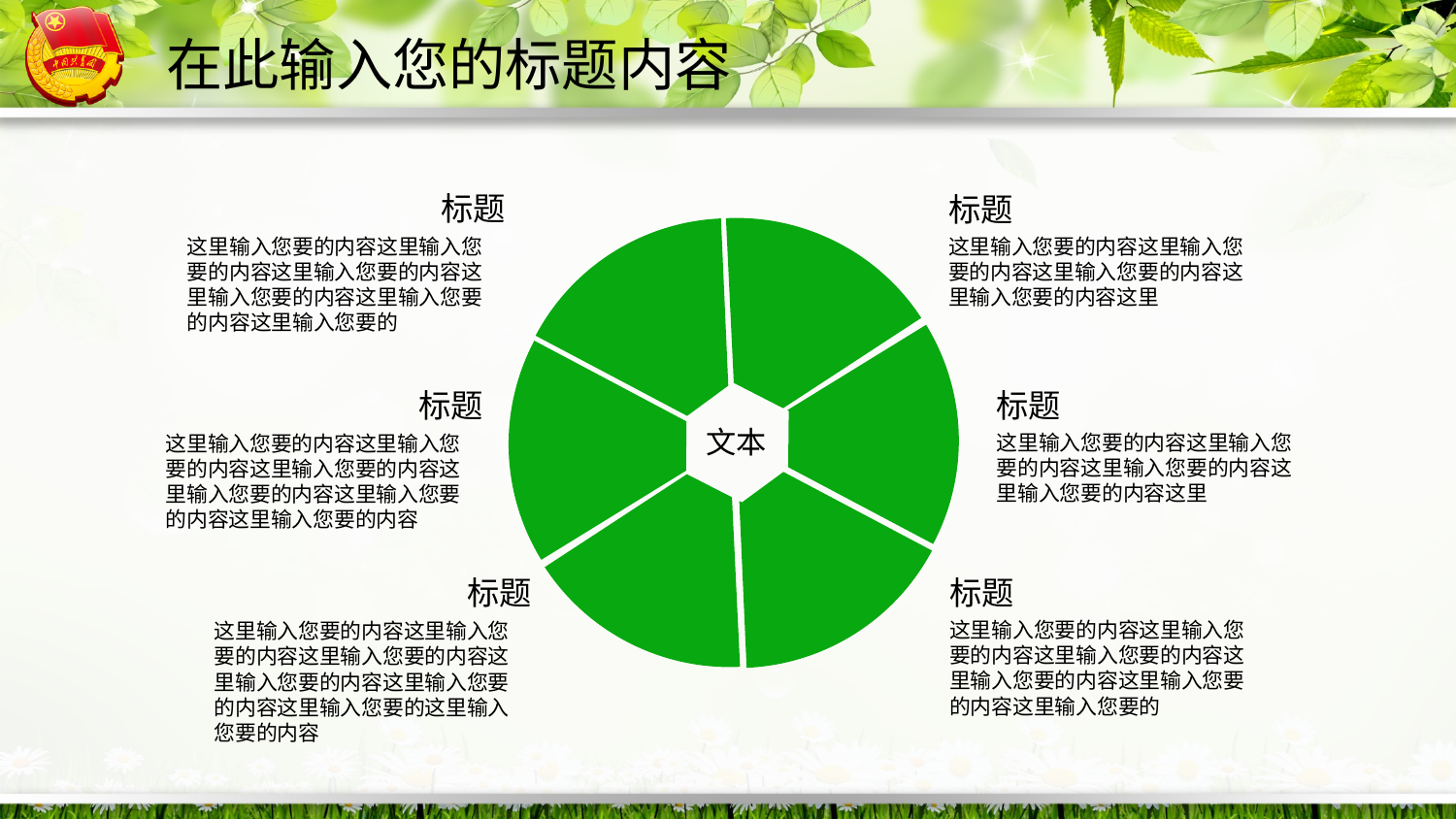

在此输入您的标题内容
标题
这里输入您要的内容这里输入您要的内容这里输入您要的内容这里输入您要的内容这里输入您要的内容这里输入您要的
标题
这里输入您要的内容这里输入您要的内容这里输入您要的内容这里输入您要的内容这里

标题
这里输入您要的内容这里输入您要的内容这里输入您要的内容这里输入您要的内容这里输入您要的内容这里输入您要的内容
标题
这里输入您要的内容这里输入您要的内容这里输入您要的内容这里输入您要的内容这里
文本
标题
这里输入您要的内容这里输入您要的内容这里输入您要的内容这里输入您要的内容这里输入您要的内容这里输入您要的
标题
这里输入您要的内容这里输入您要的内容这里输入您要的内容这里输入您要的内容这里输入您要的内容这里输入您要的这里输入您要的内容